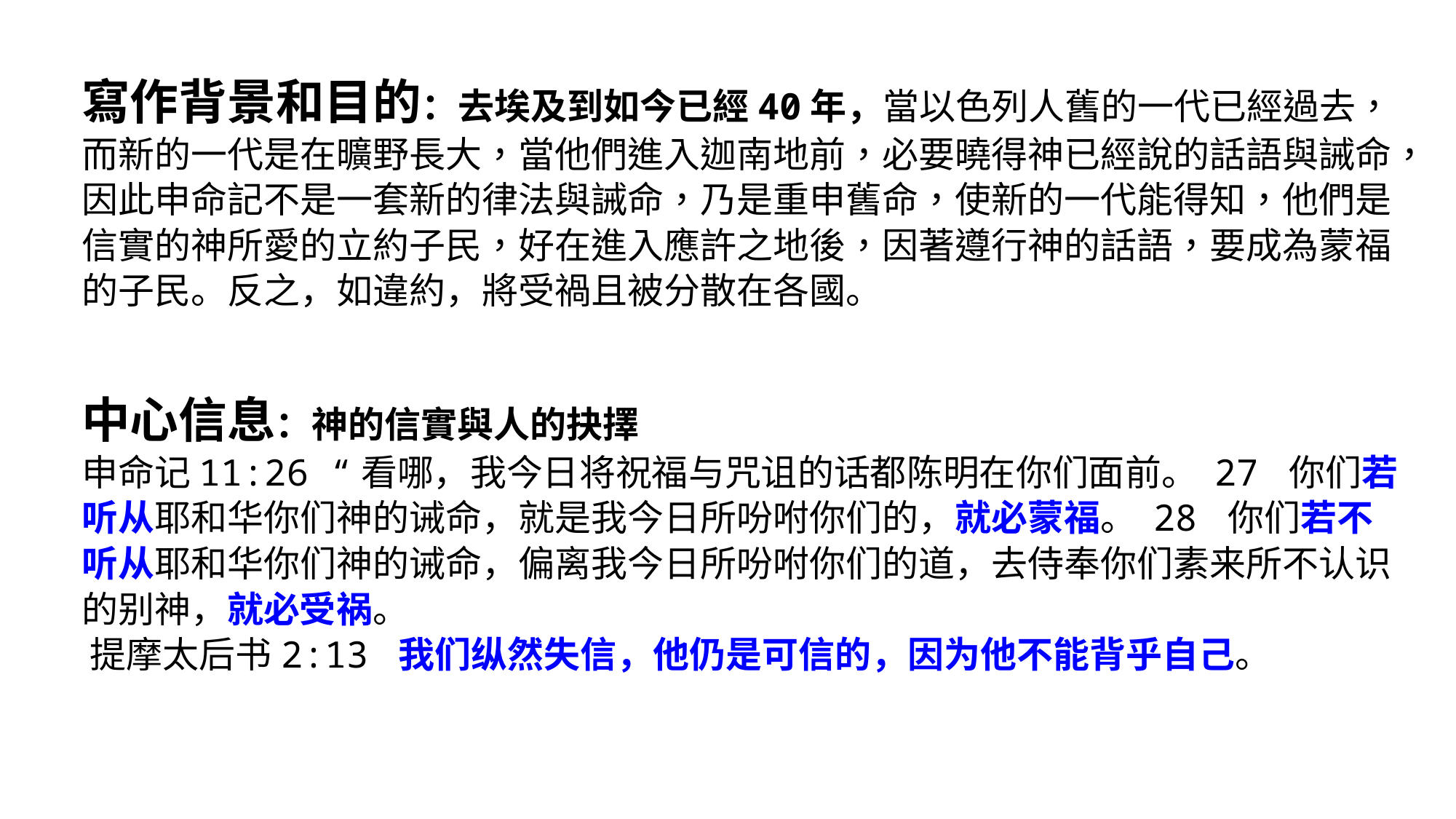

寫作背景和目的：去埃及到如今已經40年，當以色列人舊的一代已經過去，而新的一代是在曠野長大，當他們進入迦南地前，必要曉得神已經說的話語與誡命，因此申命記不是一套新的律法與誡命，乃是重申舊命，使新的一代能得知，他們是信實的神所愛的立約子民，好在進入應許之地後，因著遵行神的話語，要成為蒙福的子民。反之，如違約，將受禍且被分散在各國。

中心信息：神的信實與人的抉擇
申命记‬11:26 “看哪，我今日将祝福与咒诅的话都陈明在你们面前。 27 你们若听从耶和华你们神的诫命，就是我今日所吩咐你们的，就必蒙福。 28 你们若不听从耶和华你们神的诫命，偏离我今日所吩咐你们的道，去侍奉你们素来所不认识的别神，就必受祸。
‪提摩太后书‬2:13 我们纵然失信，他仍是可信的，因为他不能背乎自己。